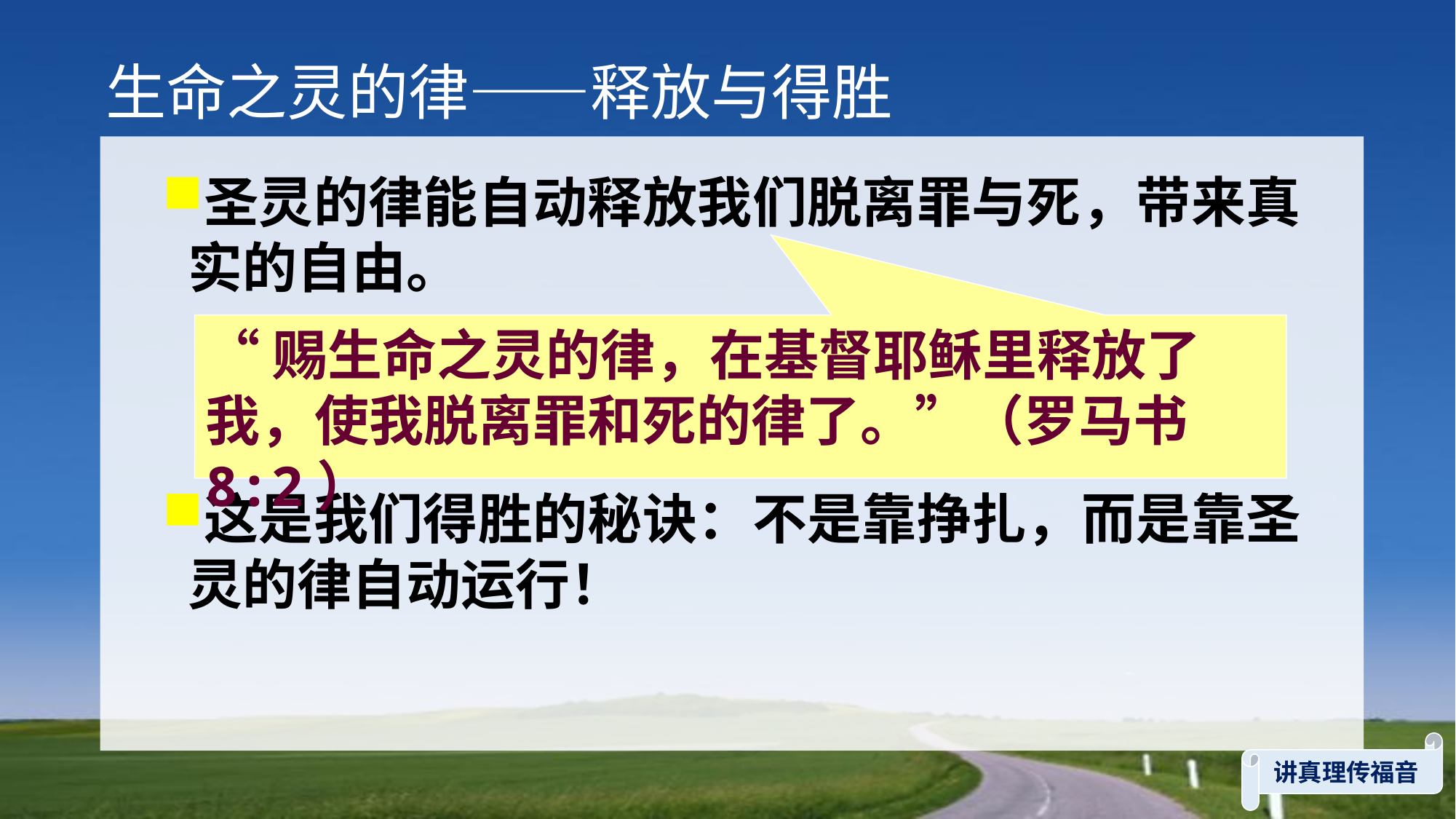

生命之灵的律——释放与得胜

圣灵的律能自动释放我们脱离罪与死，带来真实的自由。

这是我们得胜的秘诀：不是靠挣扎，而是靠圣灵的律自动运行！
“赐生命之灵的律，在基督耶稣里释放了我，使我脱离罪和死的律了。”（罗马书8:2）
讲真理传福音